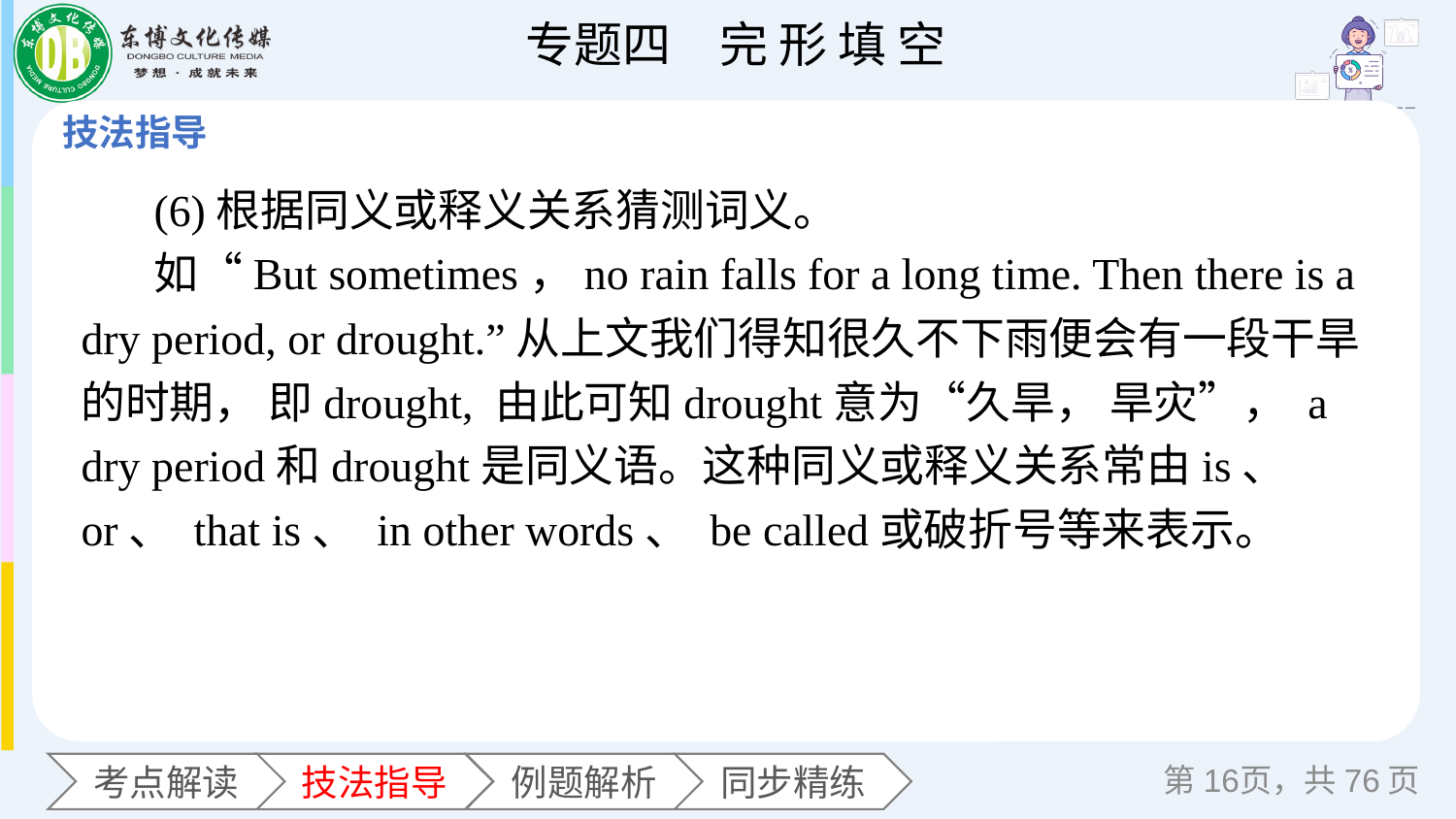

(6)根据同义或释义关系猜测词义。
如“But sometimes，no rain falls for a long time. Then there is a dry period, or drought.”从上文我们得知很久不下雨便会有一段干旱的时期， 即drought, 由此可知drought意为“久旱， 旱灾”， a dry period和drought是同义语。这种同义或释义关系常由is、 or、 that is、 in other words、 be called或破折号等来表示。
第16页，共76页